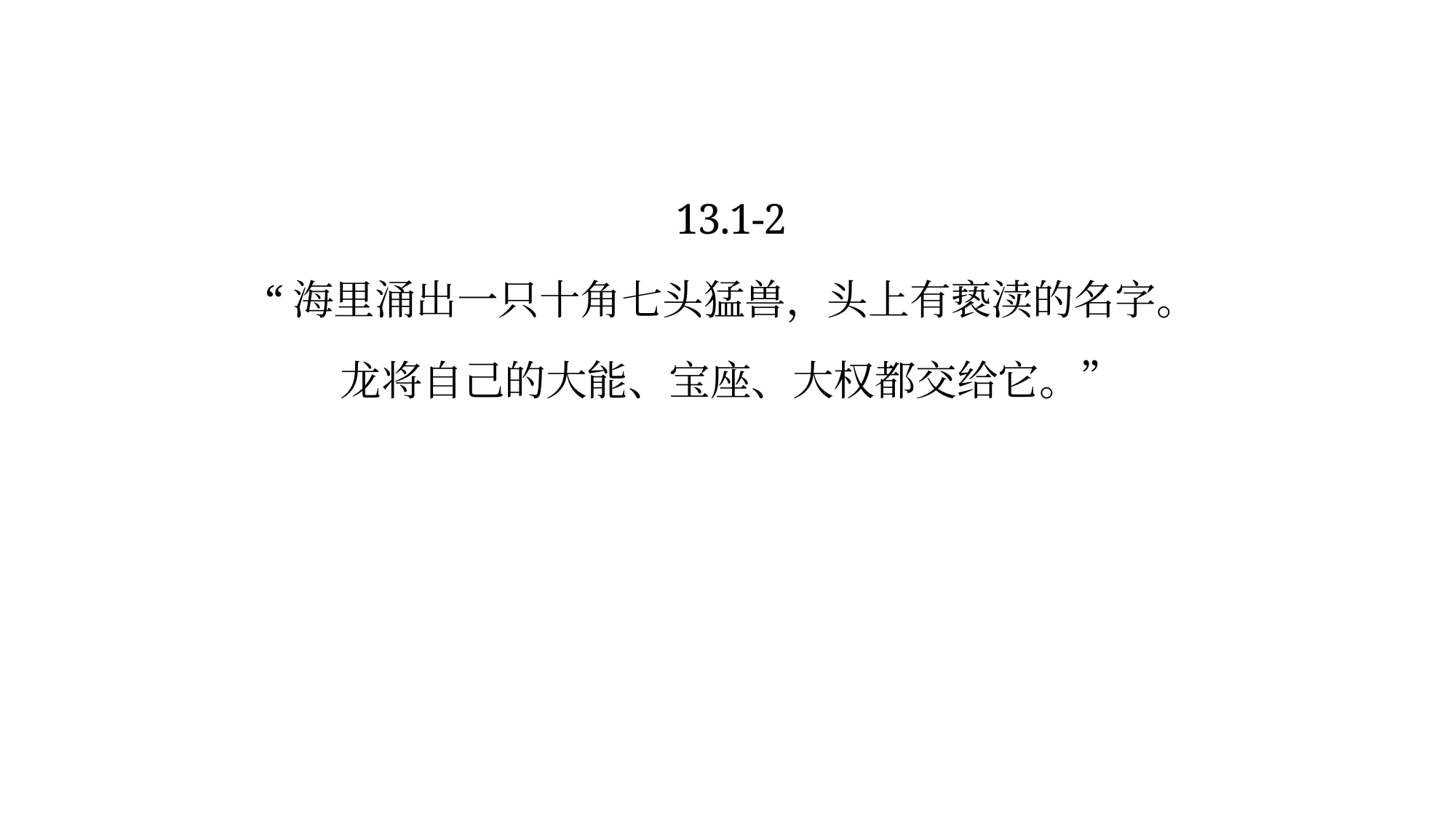

# 13.1-2 “海里涌出一只十角七头猛兽，头上有亵渎的名字。 龙将自己的大能、宝座、大权都交给它。”